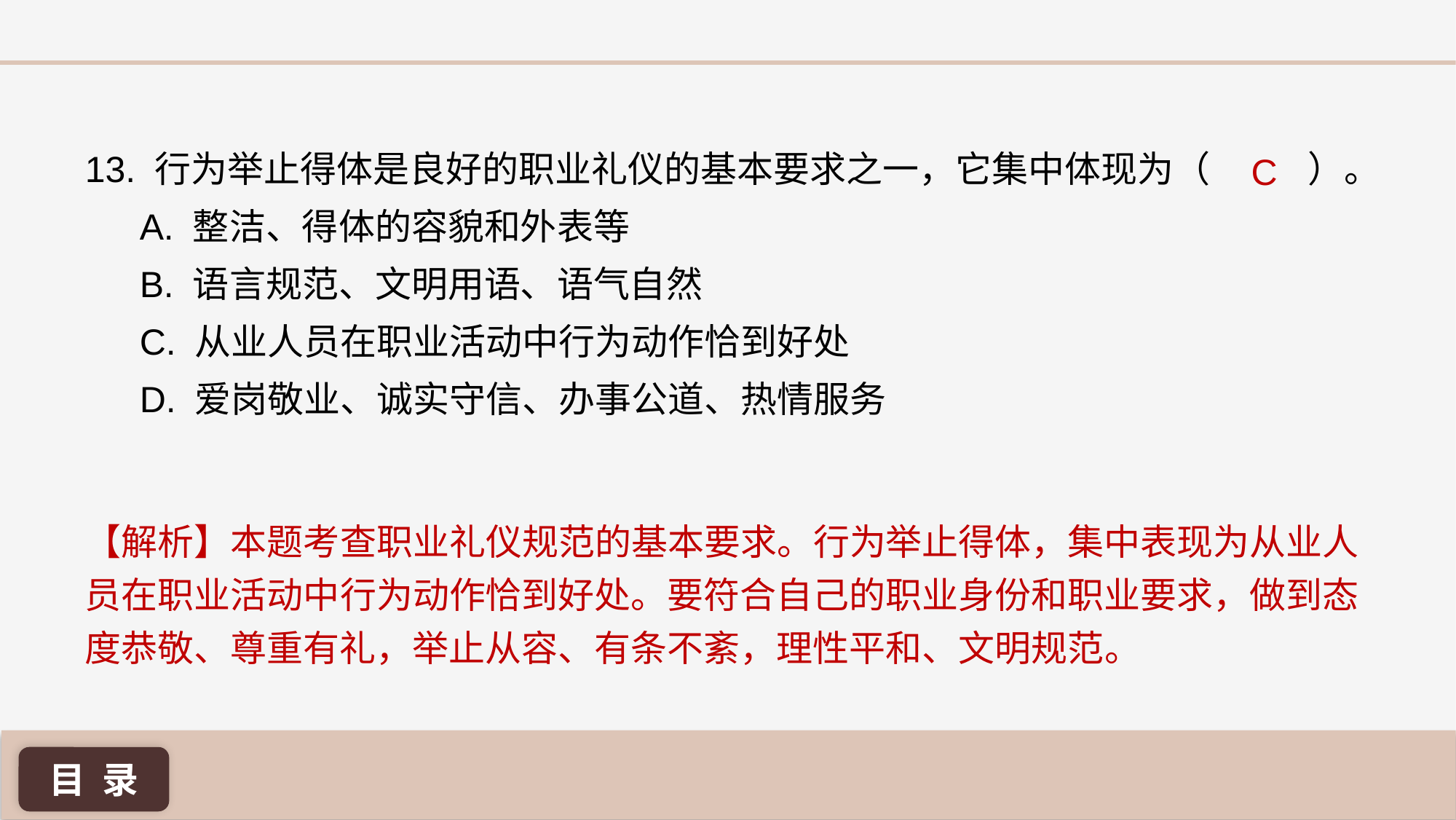

13. 行为举止得体是良好的职业礼仪的基本要求之一，它集中体现为（            ）。
A. 整洁、得体的容貌和外表等
B. 语言规范、文明用语、语气自然
C. 从业人员在职业活动中行为动作恰到好处
D. 爱岗敬业、诚实守信、办事公道、热情服务
C
【解析】本题考查职业礼仪规范的基本要求。行为举止得体，集中表现为从业人员在职业活动中行为动作恰到好处。要符合自己的职业身份和职业要求，做到态度恭敬、尊重有礼，举止从容、有条不紊，理性平和、文明规范。